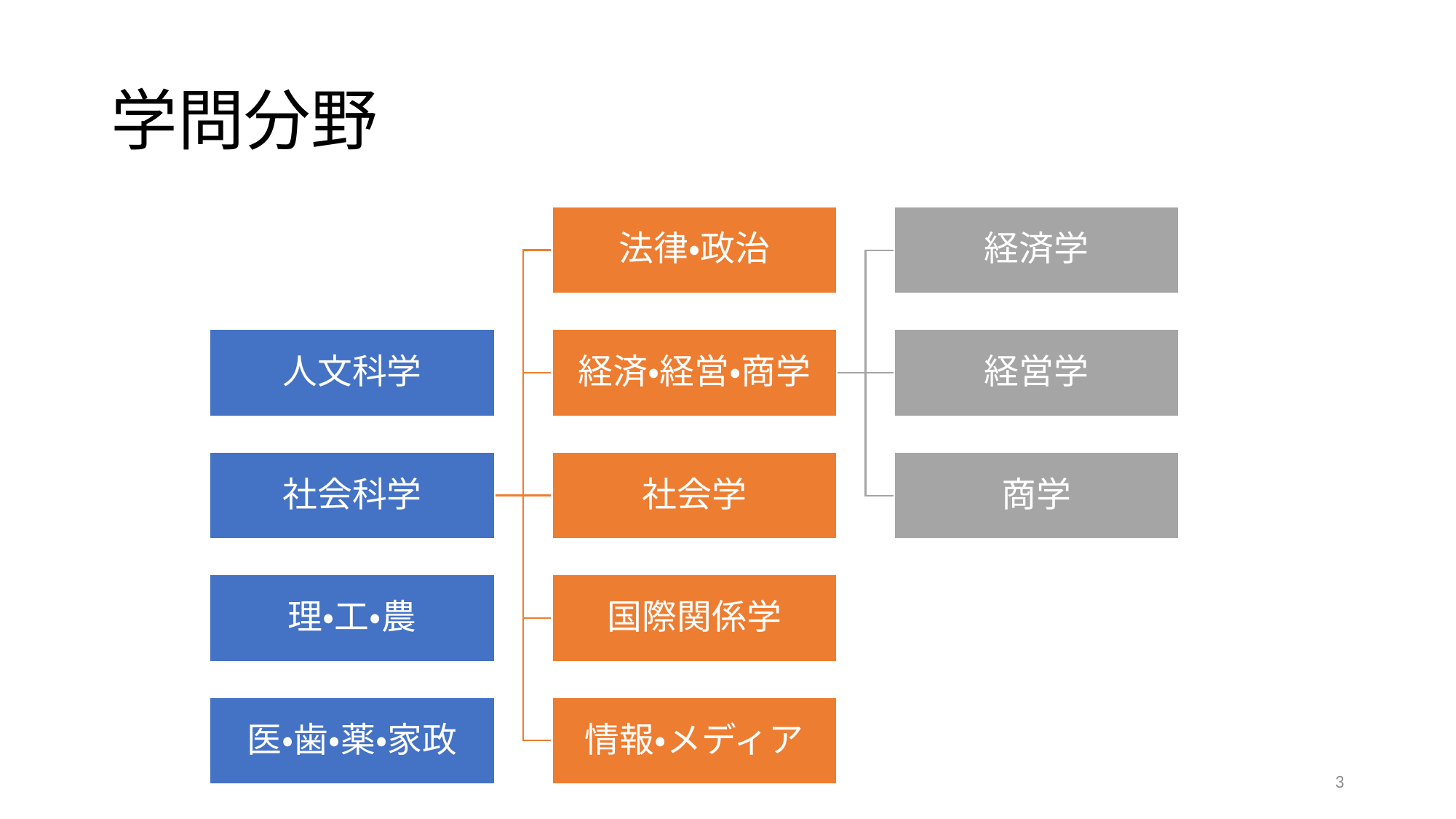

# 学問分野
人文科学
社会科学
法律・政治
経済・経営・商学
経済学
経営学
商学
社会学
国際関係学
情報・メディア
理・工・農
医・歯・薬・家政
3